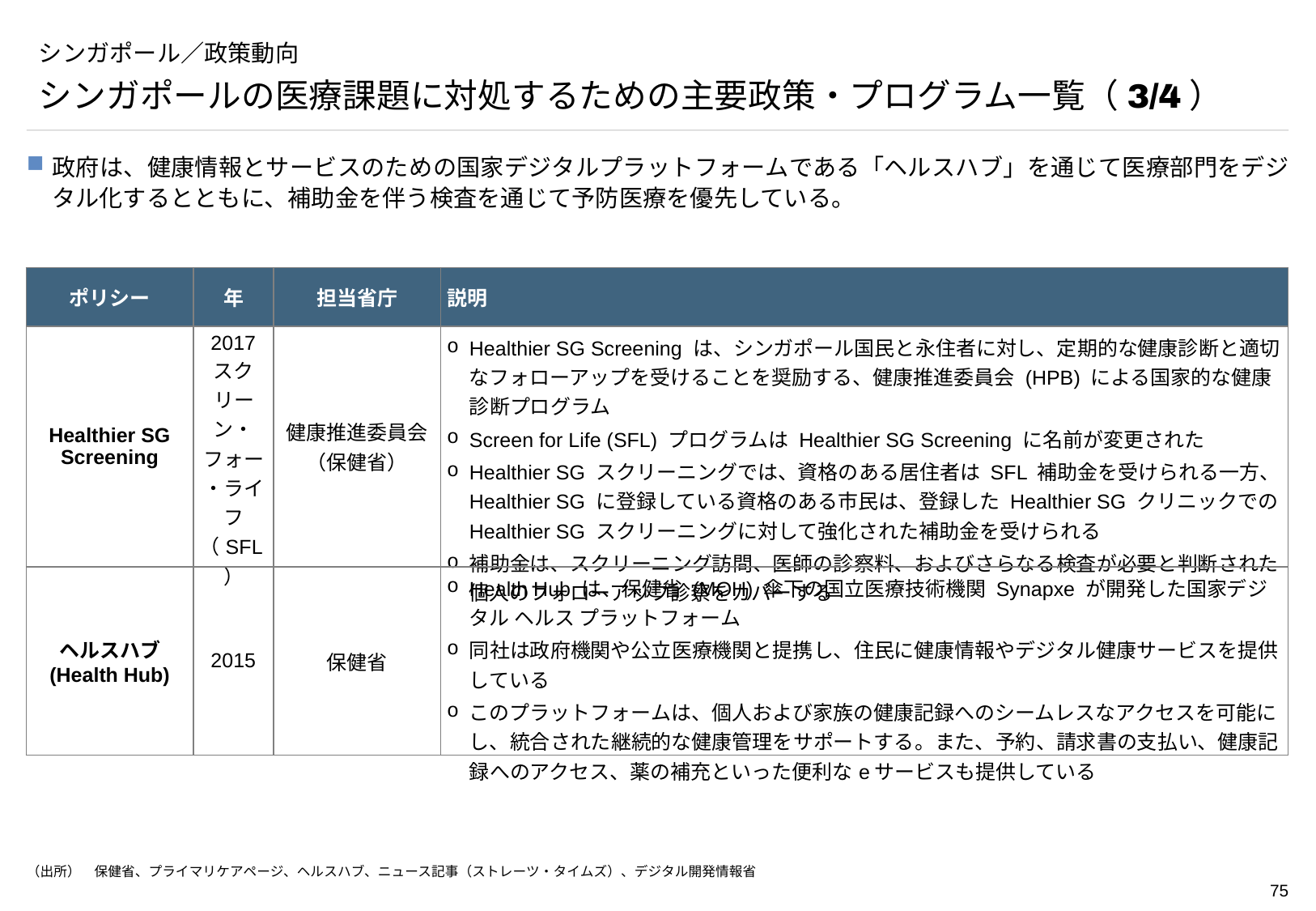

# シンガポール／政策動向
シンガポールの医療課題に対処するための主要政策・プログラム一覧（3/4）
政府は、健康情報とサービスのための国家デジタルプラットフォームである「ヘルスハブ」を通じて医療部門をデジタル化するとともに、補助金を伴う検査を通じて予防医療を優先している。
| ポリシー | 年 | 担当省庁 | 説明 |
| --- | --- | --- | --- |
| Healthier SG Screening | 2017 スクリーン・フォー・ライフ（SFL） | 健康推進委員会 （保健省） | Healthier SG Screening は、シンガポール国民と永住者に対し、定期的な健康診断と適切なフォローアップを受けることを奨励する、健康推進委員会 (HPB) による国家的な健康診断プログラム Screen for Life (SFL) プログラムは Healthier SG Screening に名前が変更された Healthier SG スクリーニングでは、資格のある居住者は SFL 補助金を受けられる一方、Healthier SG に登録している資格のある市民は、登録した Healthier SG クリニックでの Healthier SG スクリーニングに対して強化された補助金を受けられる 補助金は、スクリーニング訪問、医師の診察料、およびさらなる検査が必要と判断された個人のフォローアップ診察をカバーする |
| ヘルスハブ (Health Hub) | 2015 | 保健省 | Health Hub は、保健省 (MOH) 傘下の国立医療技術機関 Synapxe が開発した国家デジタル ヘルス プラットフォーム 同社は政府機関や公立医療機関と提携し、住民に健康情報やデジタル健康サービスを提供している このプラットフォームは、個人および家族の健康記録へのシームレスなアクセスを可能にし、統合された継続的な健康管理をサポートする。また、予約、請求書の支払い、健康記録へのアクセス、薬の補充といった便利なeサービスも提供している |
（出所）　保健省、プライマリケアページ、ヘルスハブ、ニュース記事（ストレーツ・タイムズ）、デジタル開発情報省